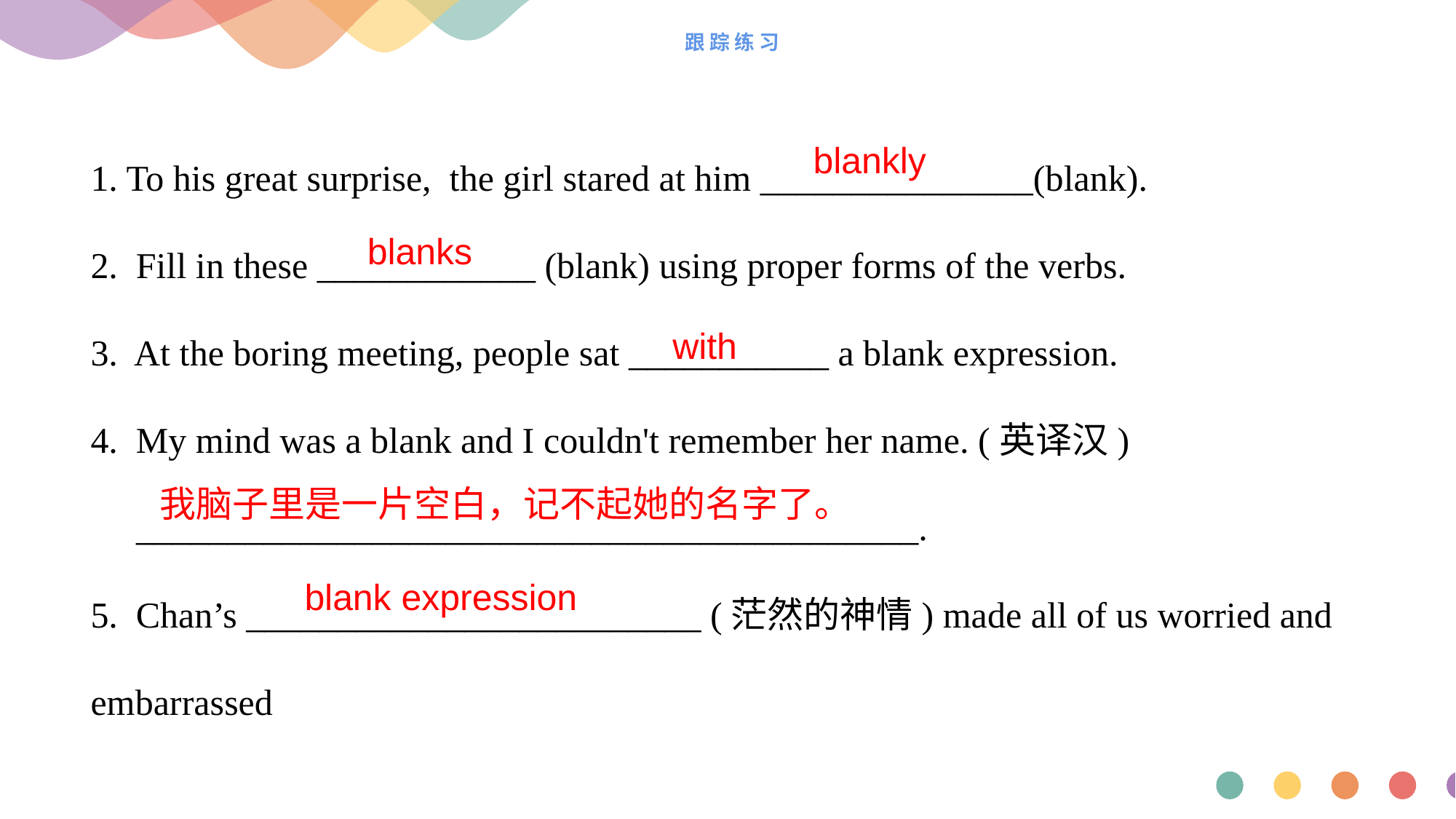

# 跟踪练习
1. To his great surprise,  the girl stared at him _______________(blank).
2.  Fill in these ____________ (blank) using proper forms of the verbs.
3.  At the boring meeting, people sat ___________ a blank expression.
4.  My mind was a blank and I couldn't remember her name. (英译汉)
     ___________________________________________.
5.  Chan’s _________________________ (茫然的神情) made all of us worried and embarrassed
  blankly
  blanks
  with
我脑子里是一片空白，记不起她的名字了。
  blank expression